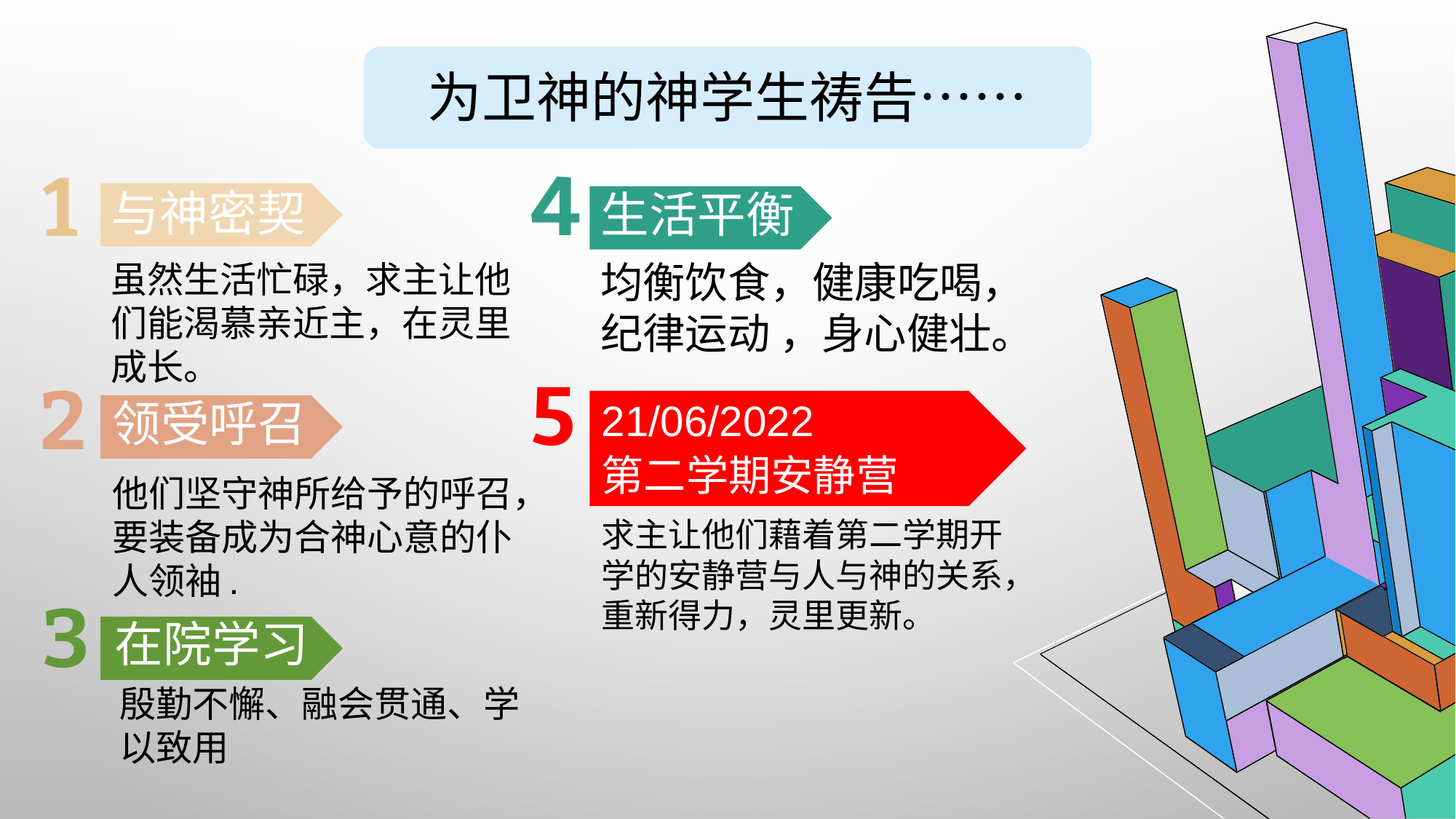

# 为卫神的神学生祷告……

4
1

与神密契
生活平衡
均衡饮食，健康吃喝，纪律运动 ，身心健壮。
虽然生活忙碌，求主让他们能渴慕亲近主，在灵里成长。
5
2

21/06/2022
第二学期安静营
领受呼召
他们坚守神所给予的呼召，要装备成为合神心意的仆人领袖.
求主让他们藉着第二学期开学的安静营与人与神的关系，重新得力，灵里更新。
3

在院学习
殷勤不懈、融会贯通、学以致用